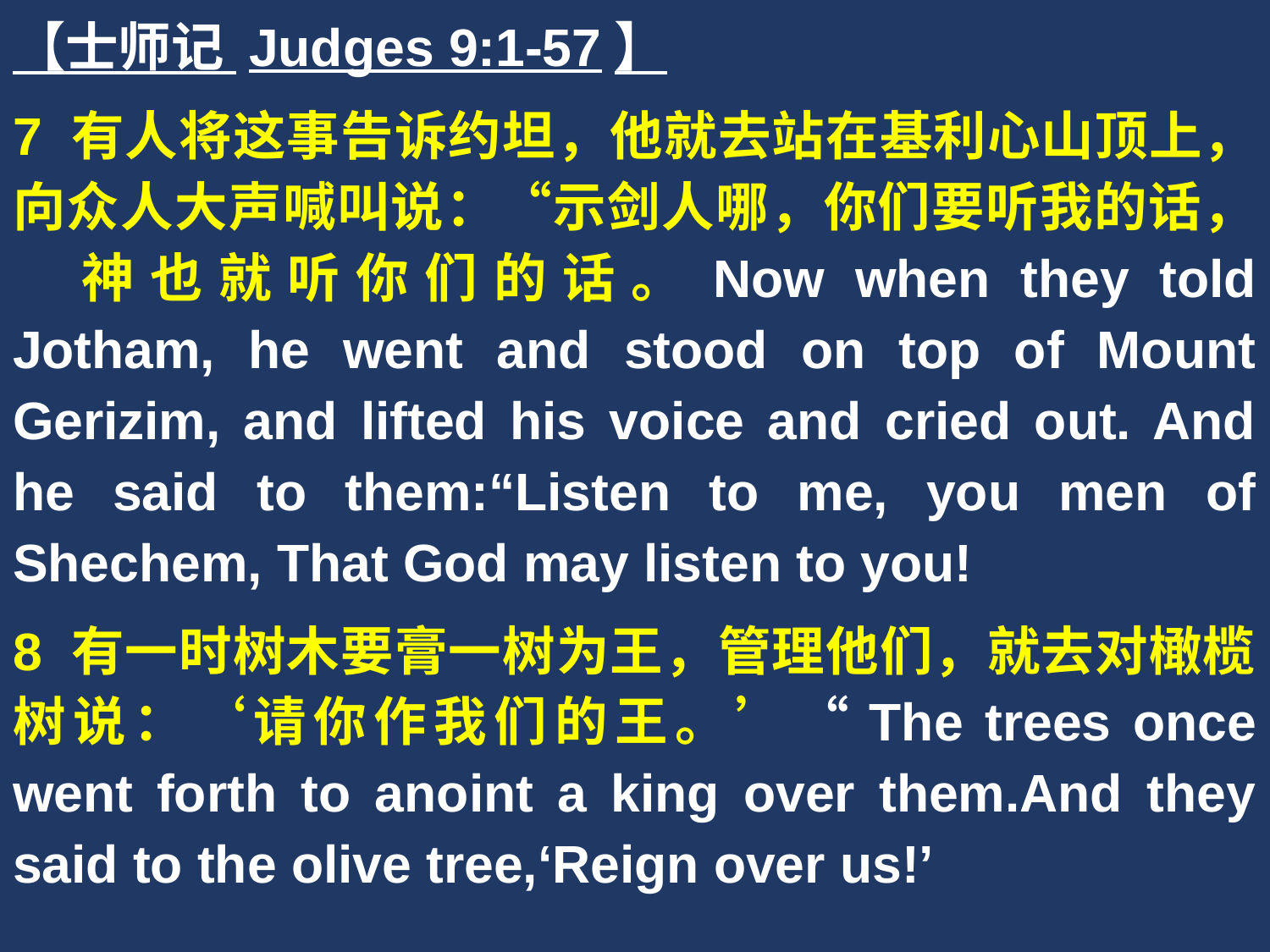

【士师记 Judges 9:1-57】
7 有人将这事告诉约坦，他就去站在基利心山顶上，向众人大声喊叫说：“示剑人哪，你们要听我的话，　神也就听你们的话。Now when they told Jotham, he went and stood on top of Mount Gerizim, and lifted his voice and cried out. And he said to them:“Listen to me, you men of Shechem, That God may listen to you!
8 有一时树木要膏一树为王，管理他们，就去对橄榄树说：‘请你作我们的王。’“The trees once went forth to anoint a king over them.And they said to the olive tree,‘Reign over us!’